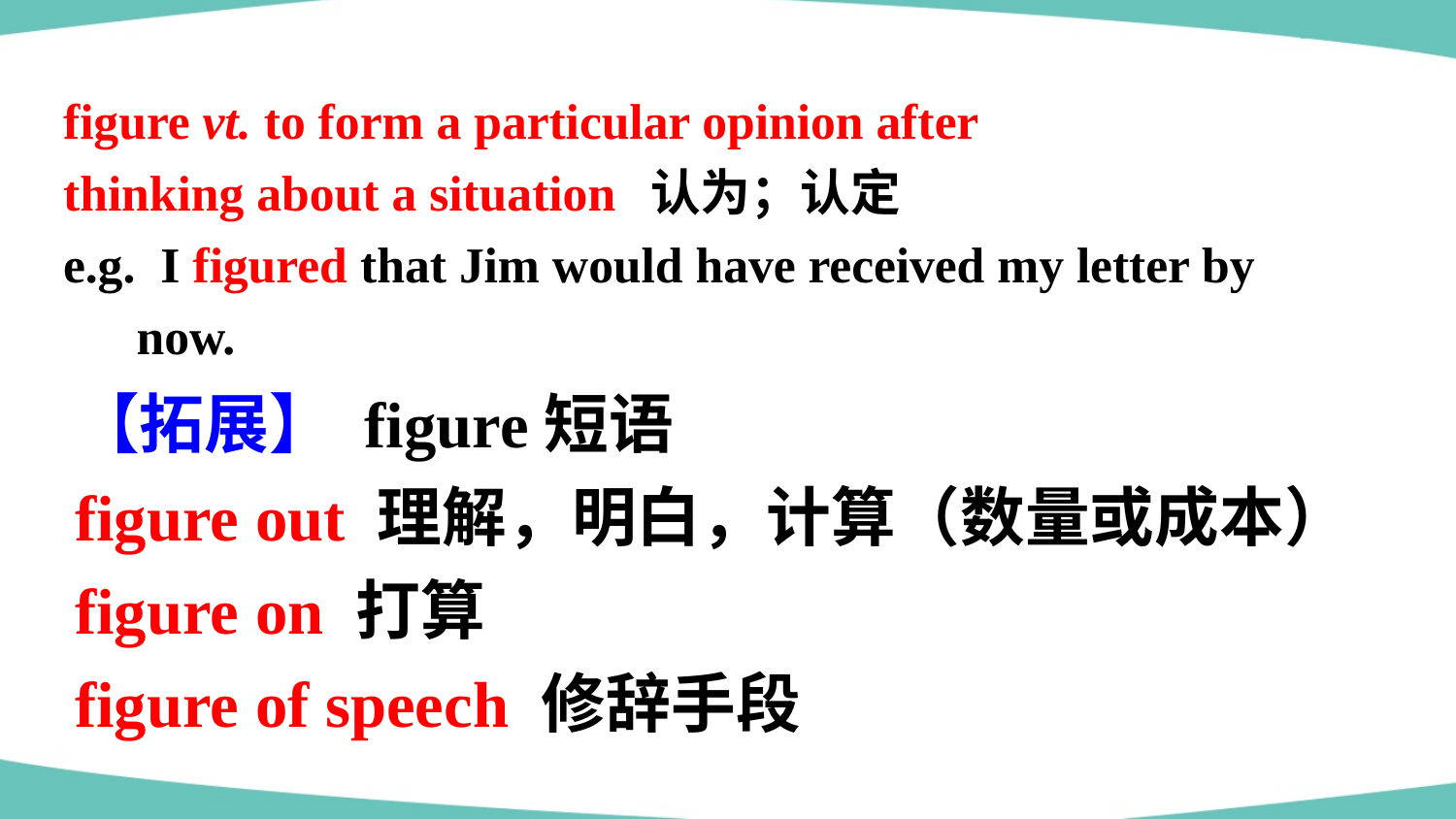

figure vt. to form a particular opinion after
thinking about a situation  认为；认定
e.g.  I figured that Jim would have received my letter by now.
【拓展】 figure短语
figure out 理解，明白，计算（数量或成本）
figure on 打算
figure of speech 修辞手段